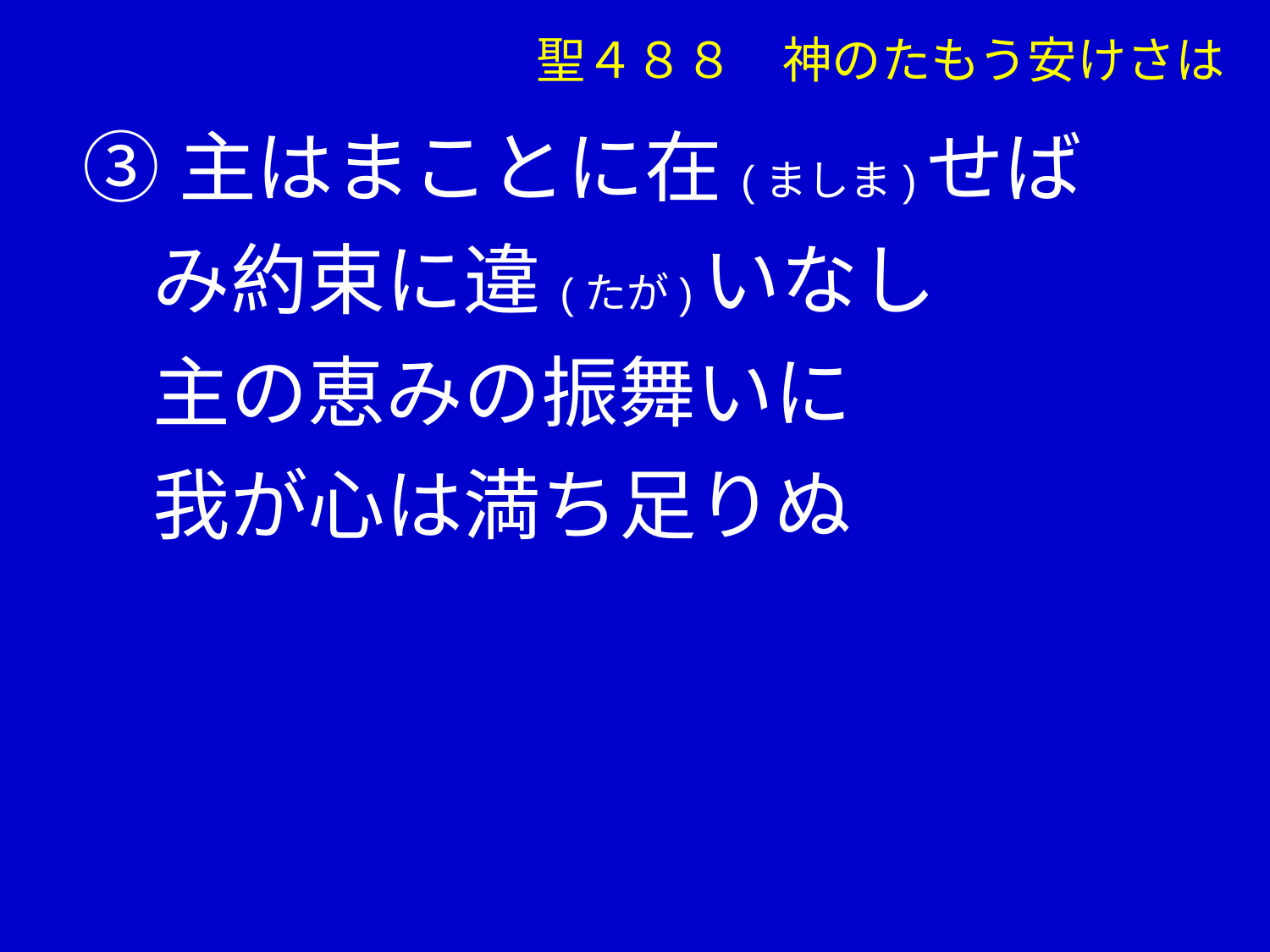

聖４８８　神のたもう安けさは
③主はまことに在(ましま)せば
   み約束に違(たが)いなし
   主の恵みの振舞いに
   我が心は満ち足りぬ